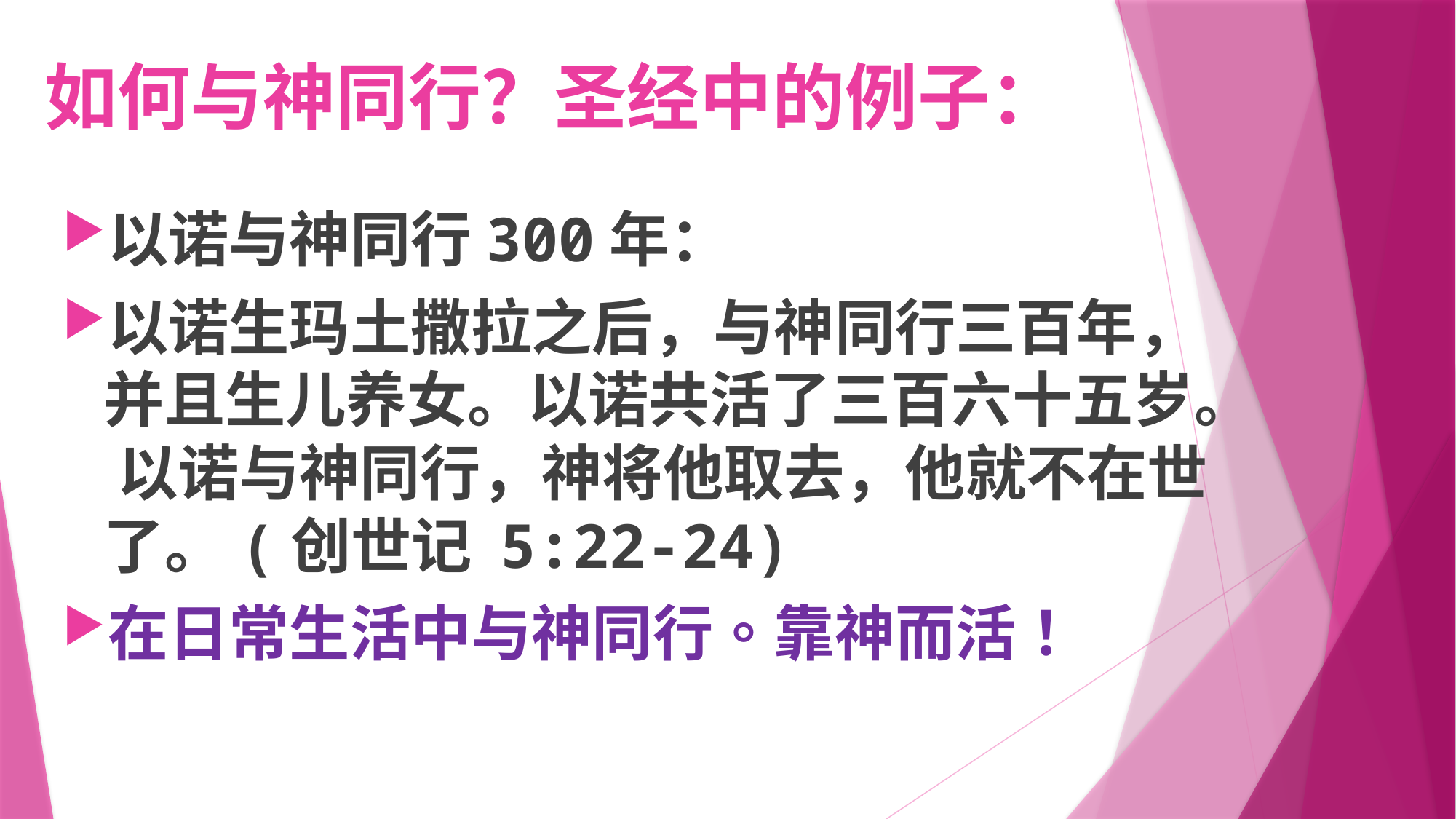

# 如何与神同行？圣经中的例子：
以诺与神同行300年：
以诺生玛土撒拉之后，与神同行三百年，并且生儿养女。以诺共活了三百六十五岁。 以诺与神同行，神将他取去，他就不在世了。(创世记 5:22-24)
在日常生活中与神同行。靠神而活！